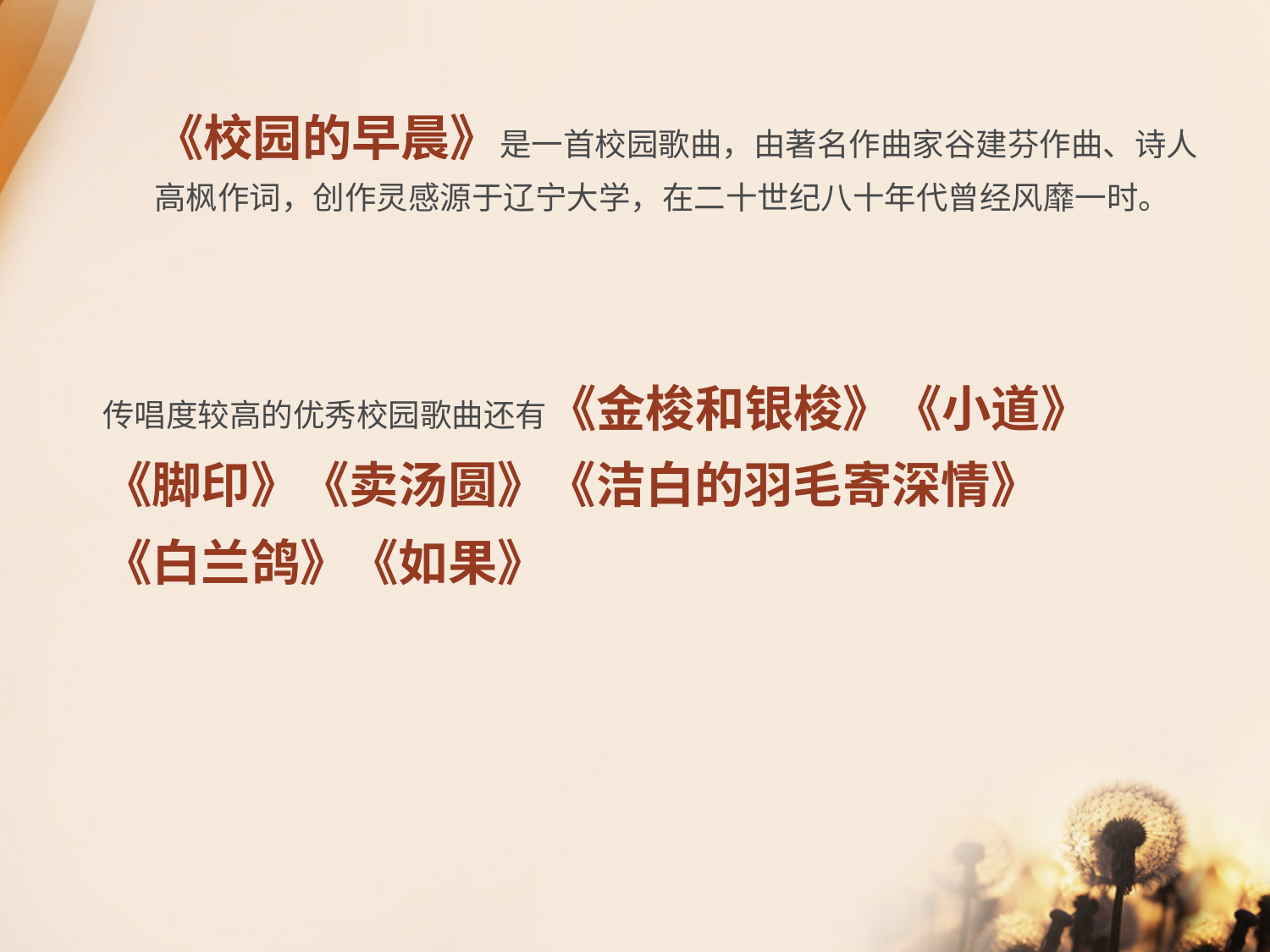

《校园的早晨》是一首校园歌曲，由著名作曲家谷建芬作曲、诗人高枫作词，创作灵感源于辽宁大学，在二十世纪八十年代曾经风靡一时。
#
传唱度较高的优秀校园歌曲还有《金梭和银梭》《小道》《脚印》《卖汤圆》《洁白的羽毛寄深情》
《白兰鸽》《如果》